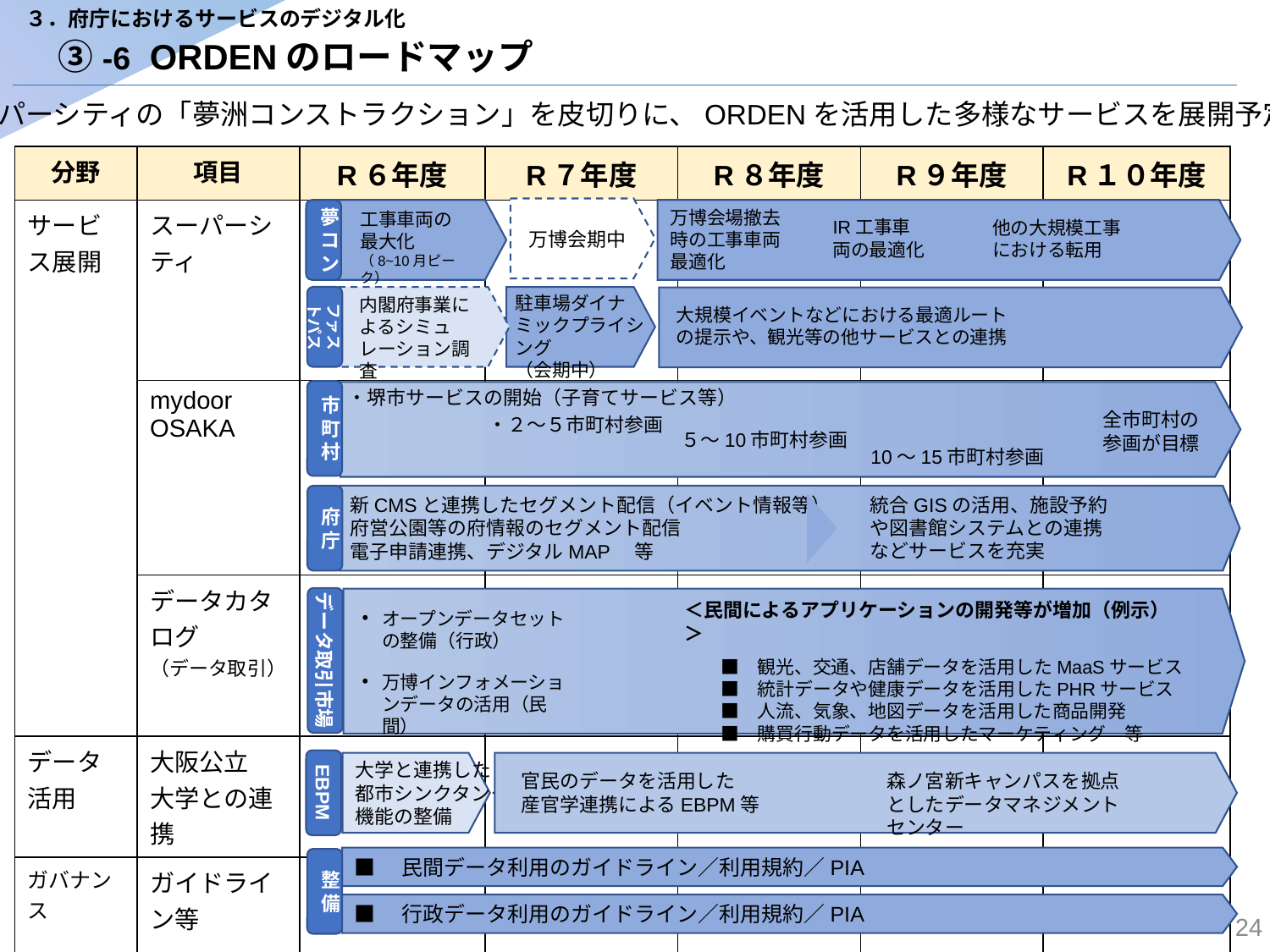

３．府庁におけるサービスのデジタル化
# ③-6  ORDENのロードマップ
スーパーシティの「夢洲コンストラクション」を皮切りに、ORDENを活用した多様なサービスを展開予定
| 分野 | 項目 | R６年度 | R７年度 | R８年度 | R９年度 | R１０年度 |
| --- | --- | --- | --- | --- | --- | --- |
| サービス展開 | スーパーシティ |  |  |  |  |  |
|  | mydoor OSAKA |  |  |  |  |  |
|  | データカタログ （データ取引） |  |  |  |  |  |
| データ 活用 | 大阪公立 大学との連携 |  |  |  |  |  |
| ガバナンス | ガイドライン等 |  |  |  |  |  |
万博会期中
万博会場撤去時の工事車両最適化
夢コン

工事車両の
最大化
（8~10月ピーク）
IR工事車両の最適化
他の大規模工事における転用
駐車場ダイナミックプライシング
（会期中）
内閣府事業によるシミュレーション調査
ファストパス

大規模イベントなどにおける最適ルート
の提示や、観光等の他サービスとの連携
・堺市サービスの開始（子育てサービス等）
市町村

全市町村の
参画が目標
・２～５市町村参画
５～10市町村参画
10～15市町村参画
府庁

統合GISの活用、施設予約や図書館システムとの連携などサービスを充実
新CMSと連携したセグメント配信（イベント情報等）
府営公園等の府情報のセグメント配信
電子申請連携、デジタルMAP　等

データ取引市場

＜民間によるアプリケーションの開発等が増加（例示）＞

　　■　観光、交通、店舗データを活用したMaaSサービス
　　■　統計データや健康データを活用したPHRサービス
　　■　人流、気象、地図データを活用した商品開発
　　■　購買行動データを活用したマーケティング　等
オープンデータセットの整備（行政）

万博インフォメーションデータの活用（民間）
EBPM
大学と連携した
都市シンクタンク
機能の整備

官民のデータを活用した
産官学連携によるEBPM等
森ノ宮新キャンパスを拠点としたデータマネジメントセンター
■　民間データ利用のガイドライン／利用規約／PIA
整備
■　行政データ利用のガイドライン／利用規約／PIA
24